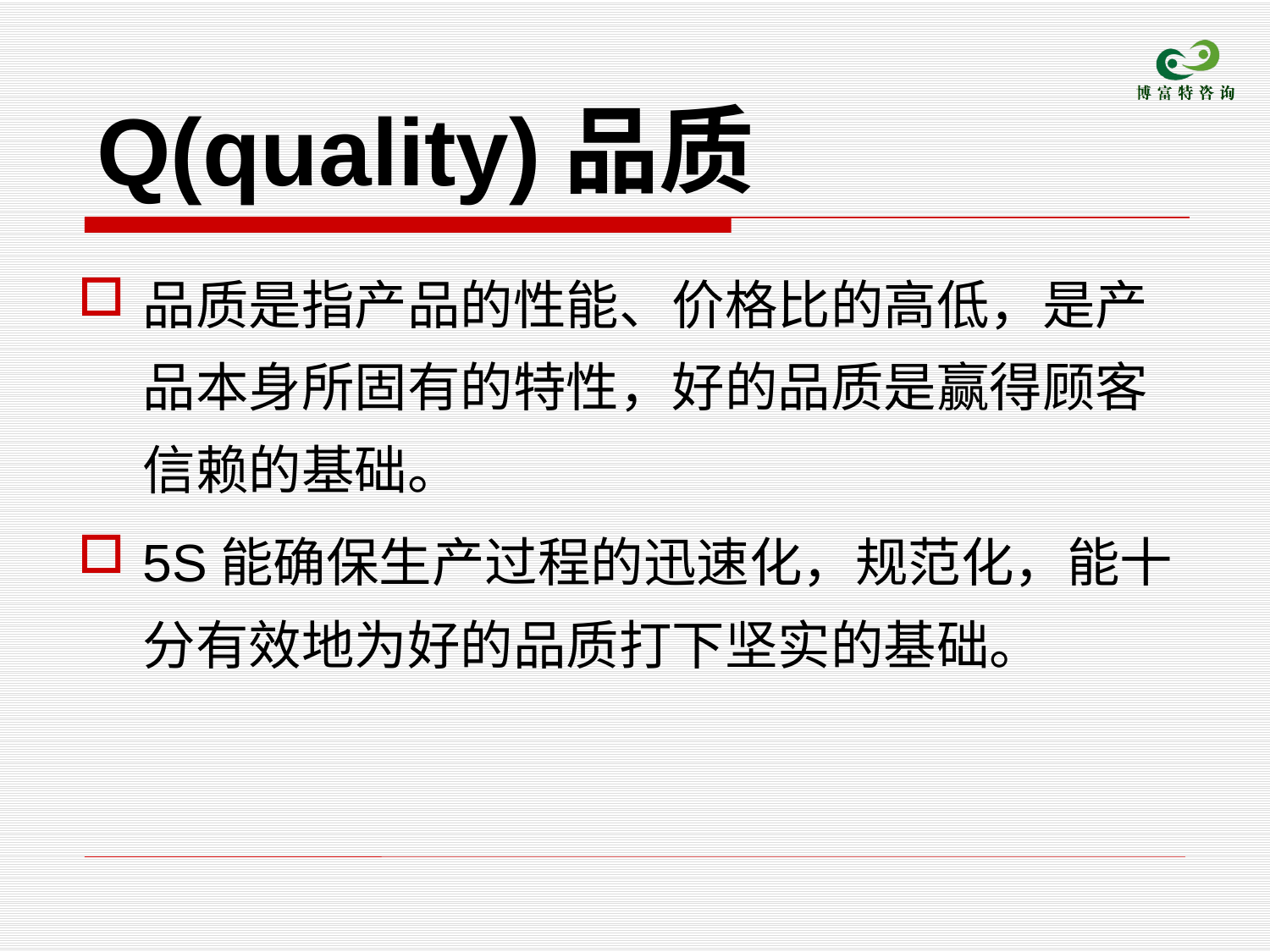

Q(quality)品质
品质是指产品的性能、价格比的高低，是产品本身所固有的特性，好的品质是赢得顾客信赖的基础。
5S能确保生产过程的迅速化，规范化，能十分有效地为好的品质打下坚实的基础。
23